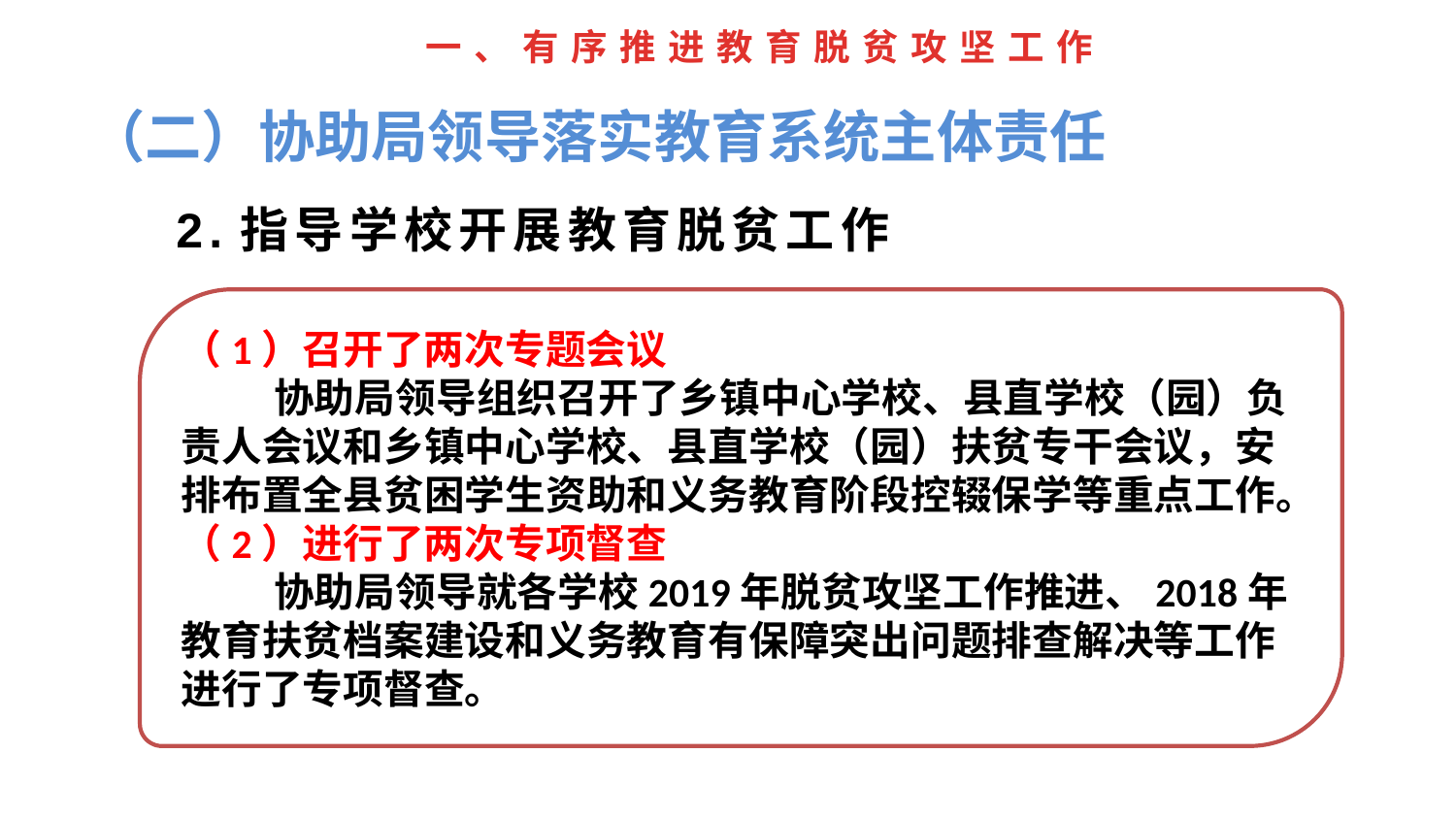

一、有序推进教育脱贫攻坚工作
（二）协助局领导落实教育系统主体责任
2.指导学校开展教育脱贫工作
（1）召开了两次专题会议
         协助局领导组织召开了乡镇中心学校、县直学校（园）负责人会议和乡镇中心学校、县直学校（园）扶贫专干会议，安排布置全县贫困学生资助和义务教育阶段控辍保学等重点工作。
（2）进行了两次专项督查
         协助局领导就各学校2019年脱贫攻坚工作推进、2018年教育扶贫档案建设和义务教育有保障突出问题排查解决等工作进行了专项督查。